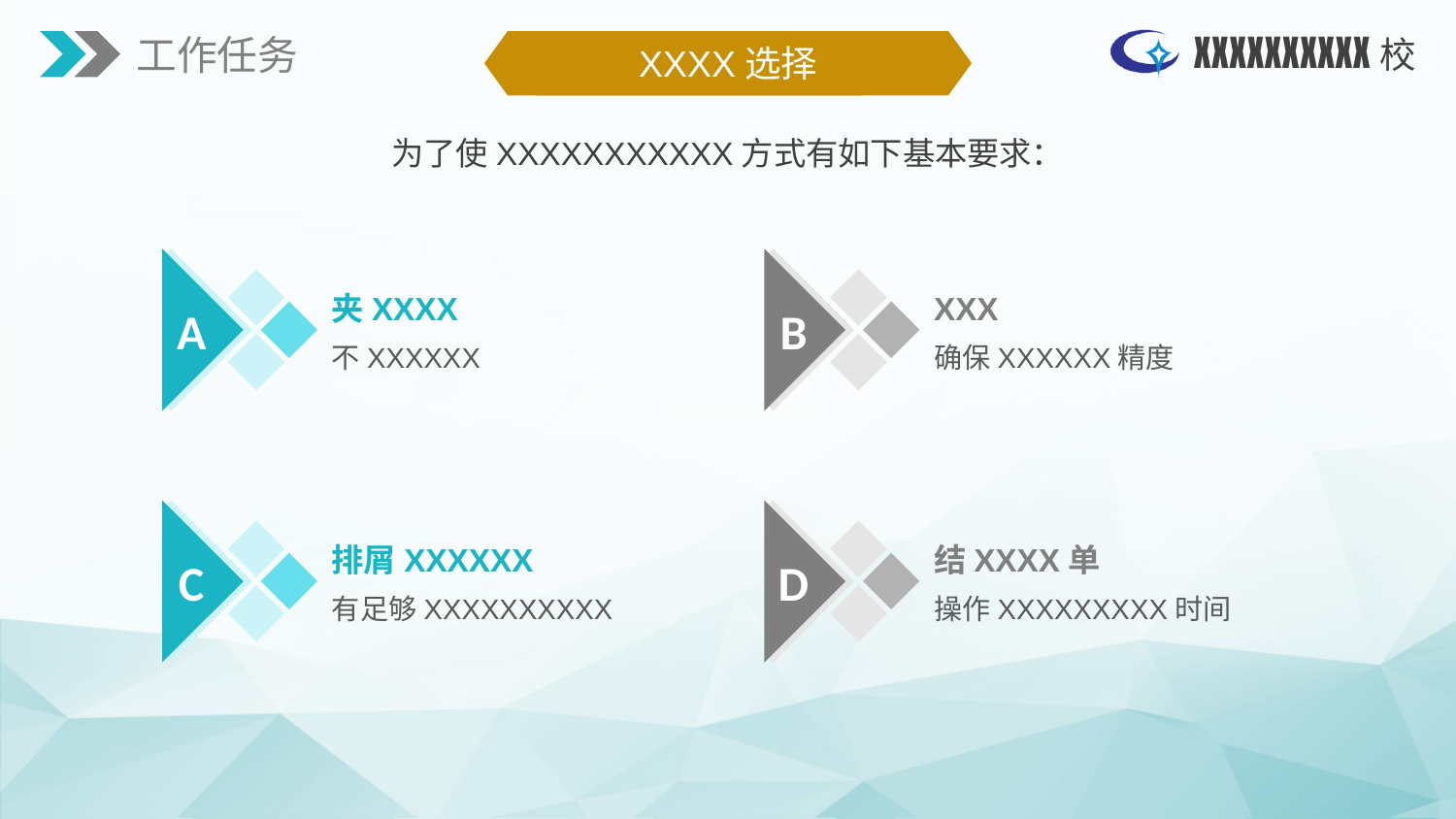

工作任务

XXXX选择
为了使XXXXXXXXXXX方式有如下基本要求：
夹XXXX
XXX
A

B

不XXXXXX
确保XXXXXX精度

排屑XXXXXX
结XXXX单
C

D

有足够XXXXXXXXXX
操作XXXXXXXXX时间